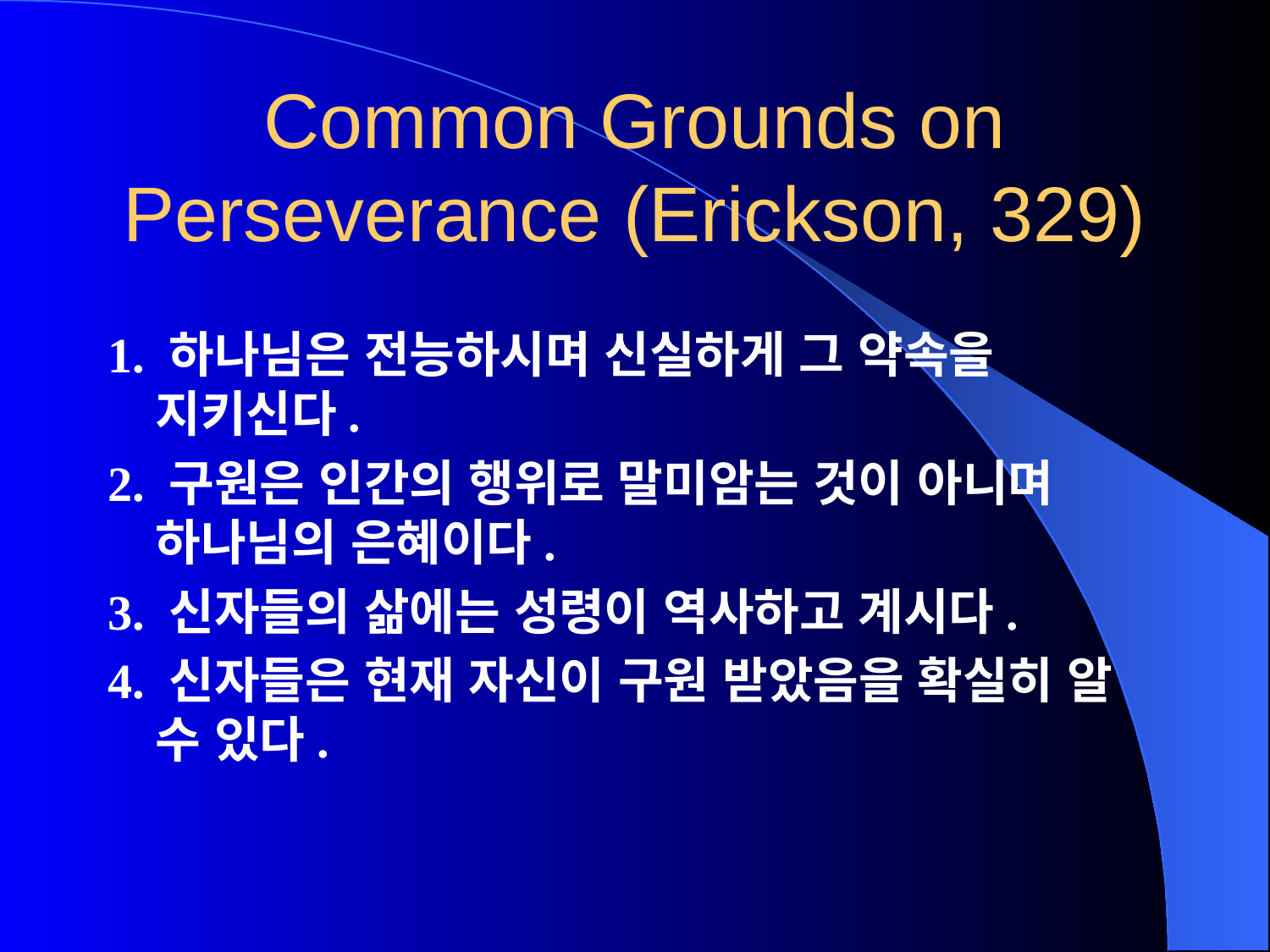

# Common Grounds on Perseverance (Erickson, 329)
1. 하나님은 전능하시며 신실하게 그 약속을 지키신다.
2. 구원은 인간의 행위로 말미암는 것이 아니며 하나님의 은혜이다.
3. 신자들의 삶에는 성령이 역사하고 계시다.
4. 신자들은 현재 자신이 구원 받았음을 확실히 알 수 있다.